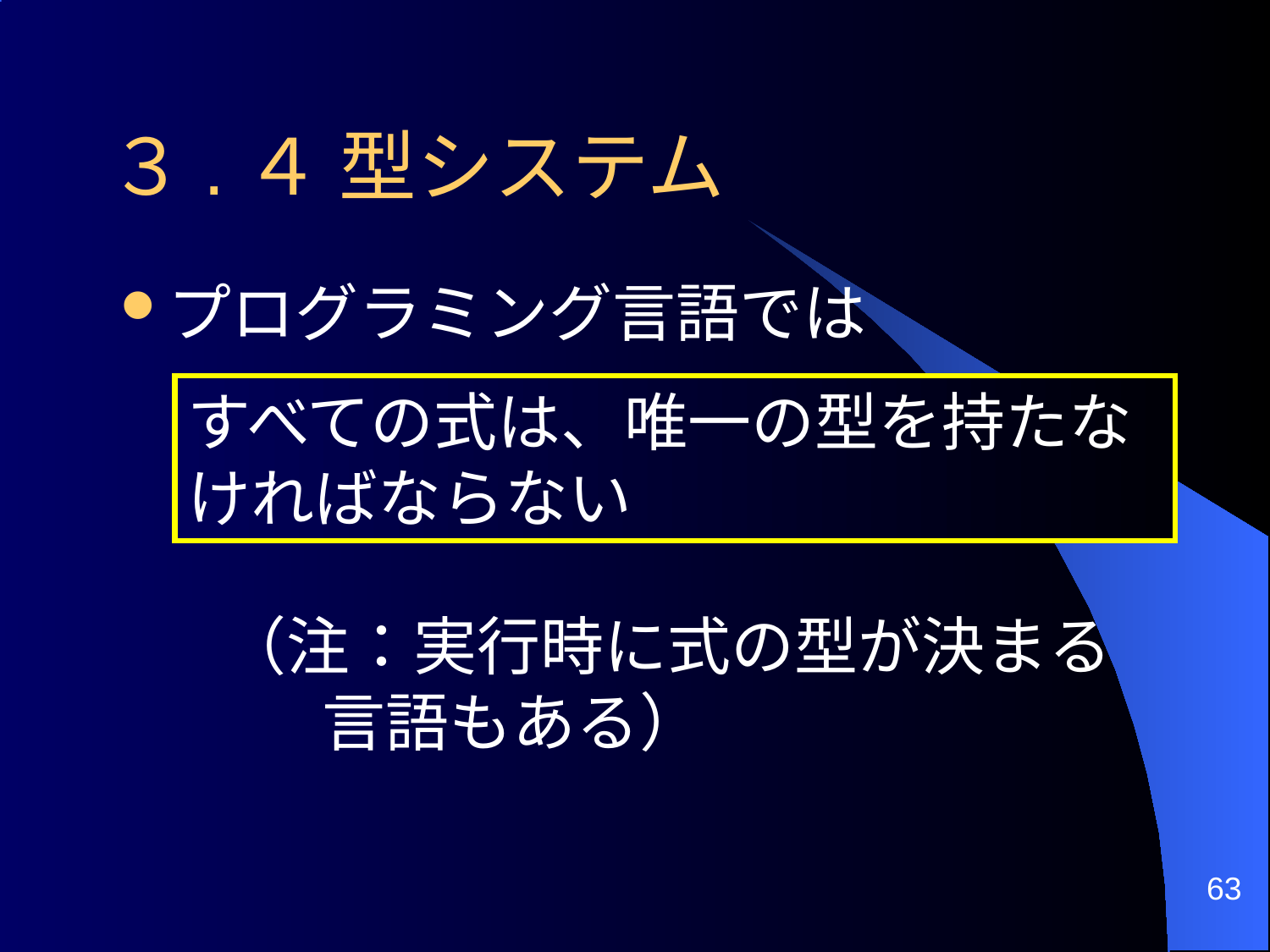

# ３.４ 型システム
プログラミング言語では

	（注：実行時に式の型が決まる
       言語もある）
すべての式は、唯一の型を持たなければならない
63